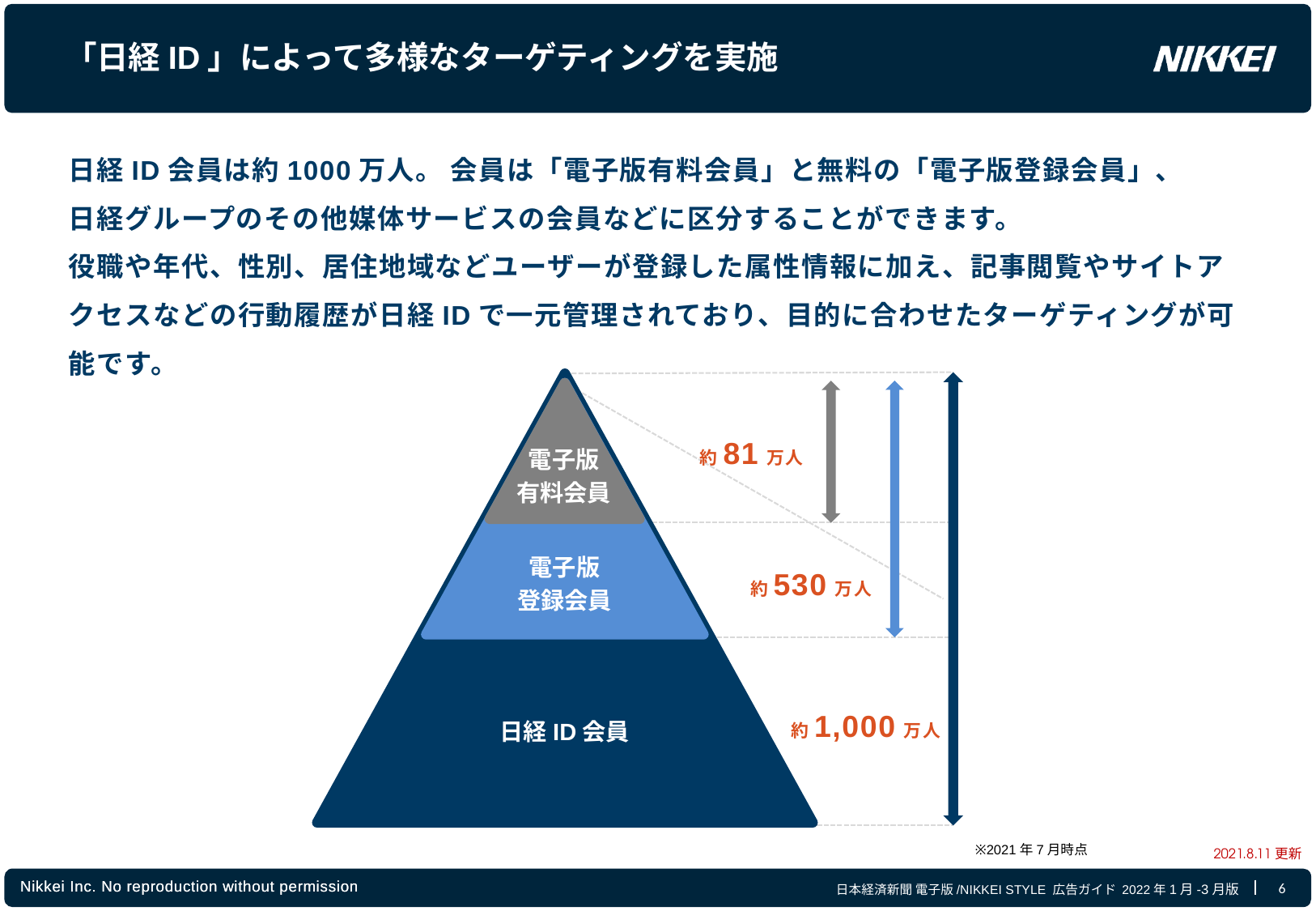

# 「日経ID」によって多様なターゲティングを実施
日経ID会員は約1000万人。 会員は「電子版有料会員」と無料の「電子版登録会員」、
日経グループのその他媒体サービスの会員などに区分することができます。
役職や年代、性別、居住地域などユーザーが登録した属性情報に加え、記事閲覧やサイトアクセスなどの行動履歴が日経IDで一元管理されており、目的に合わせたターゲティングが可能です。

約81万人
電子版
有料会員
電子版
登録会員
約530万人
約1,000万人
日経ID会員
※2021年7月時点
2021.8.11更新